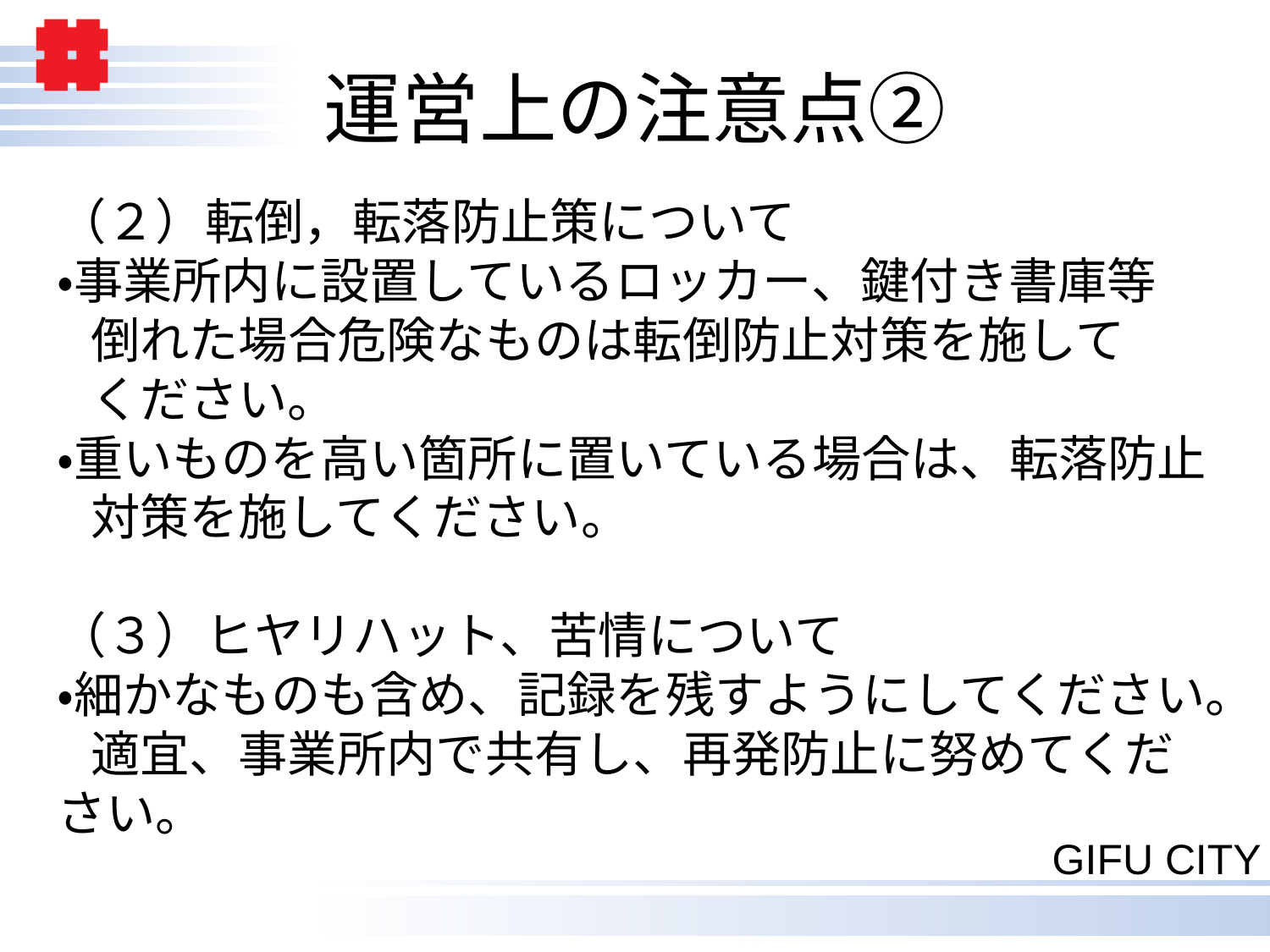

# 運営上の注意点②
（２）転倒，転落防止策について
・事業所内に設置しているロッカー、鍵付き書庫等
  倒れた場合危険なものは転倒防止対策を施して
  ください。
・重いものを高い箇所に置いている場合は、転落防止
  対策を施してください。
（３）ヒヤリハット、苦情について
・細かなものも含め、記録を残すようにしてください。
  適宜、事業所内で共有し、再発防止に努めてください。